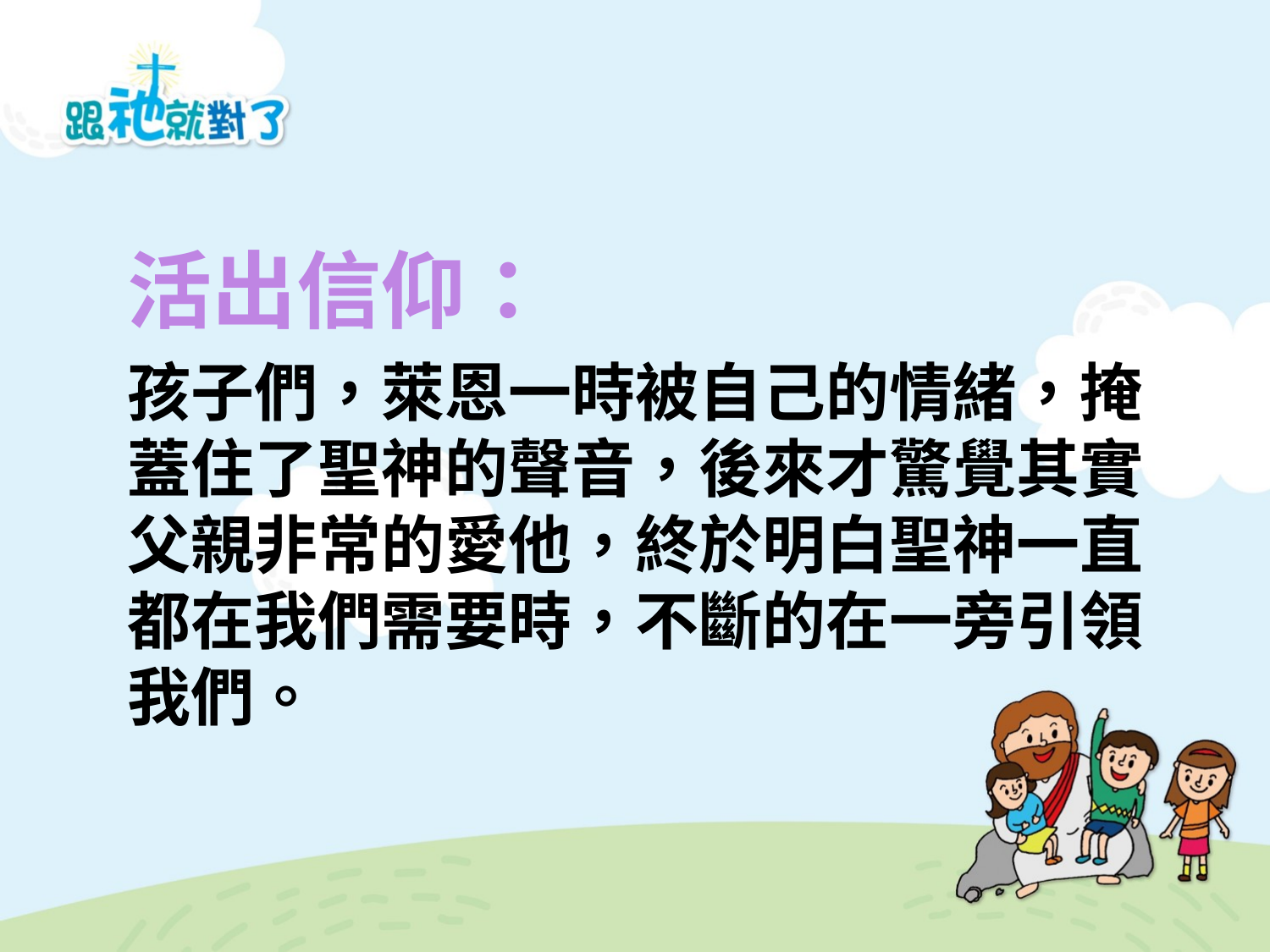

活出信仰：
孩子們，萊恩一時被自己的情緒，掩蓋住了聖神的聲音，後來才驚覺其實父親非常的愛他，終於明白聖神一直都在我們需要時，不斷的在一旁引領我們。